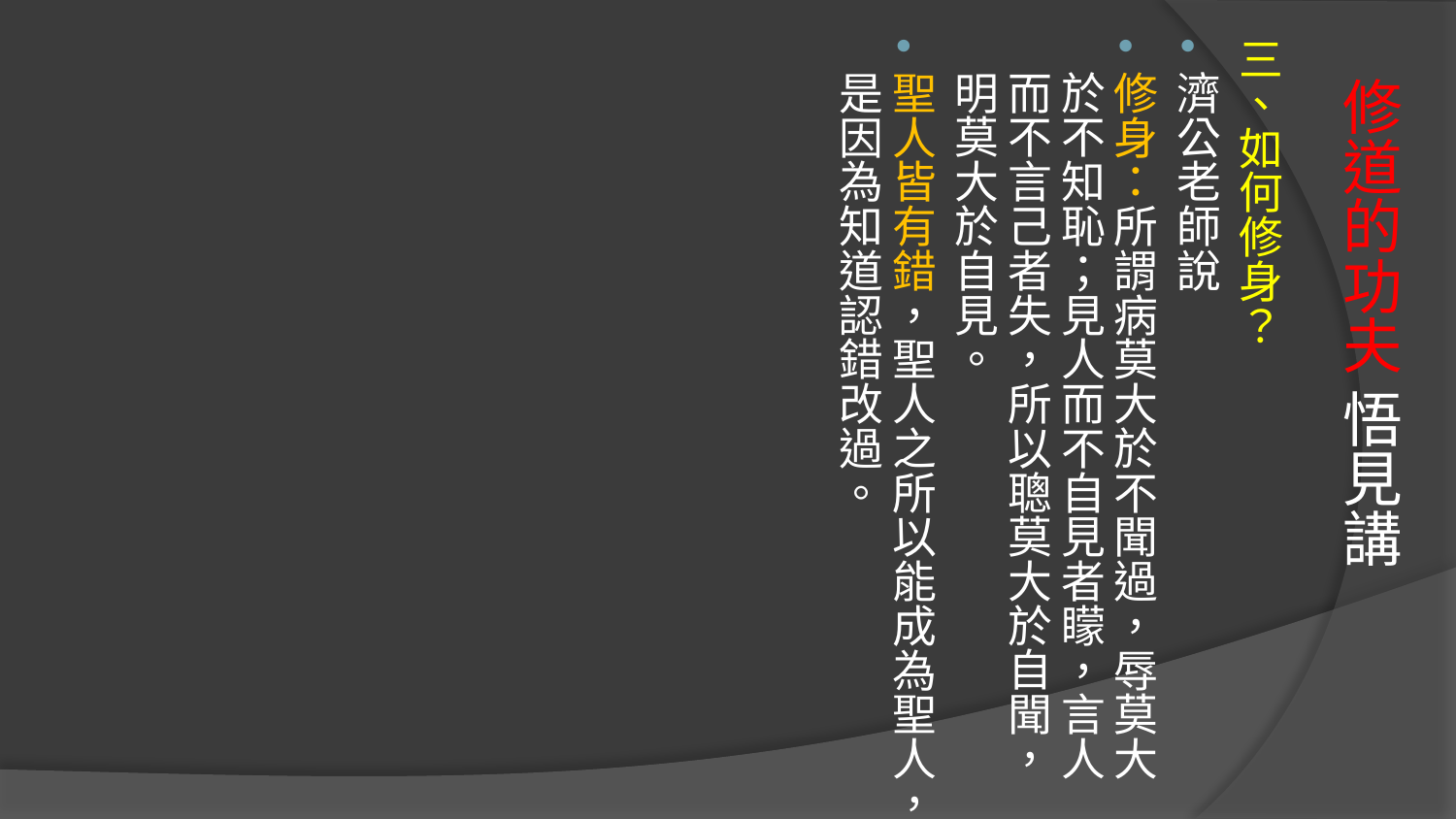

三、如何修身？
濟公老師說
修身：所謂病莫大於不聞過，辱莫大於不知恥；見人而不自見者矇，言人而不言己者失，所以聰莫大於自聞，明莫大於自見。
聖人皆有錯，聖人之所以能成為聖人，是因為知道認錯改過。

# 修道的功夫 悟見講